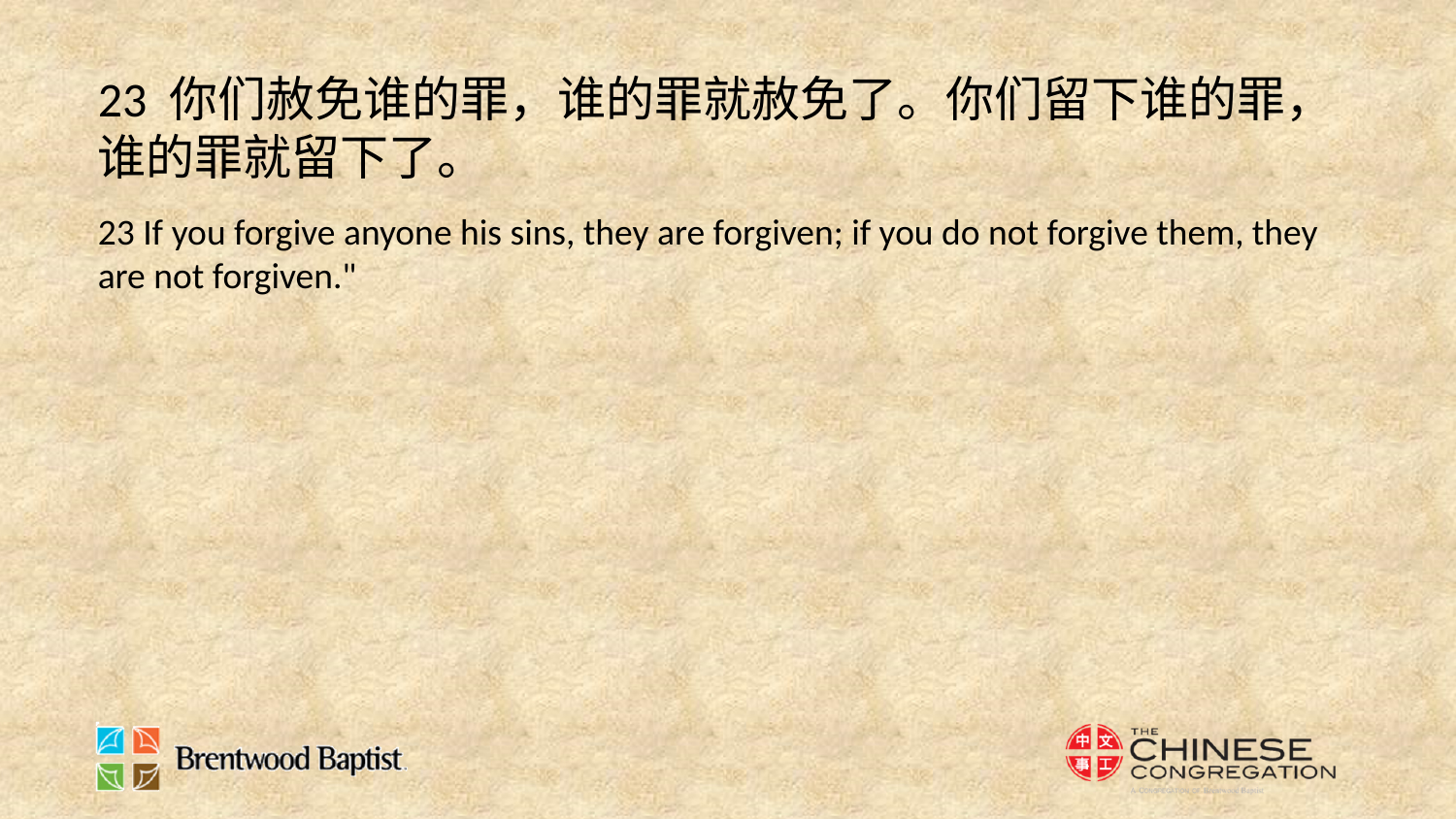

23 你们赦免谁的罪，谁的罪就赦免了。你们留下谁的罪，谁的罪就留下了。

23 If you forgive anyone his sins, they are forgiven; if you do not forgive them, they are not forgiven."